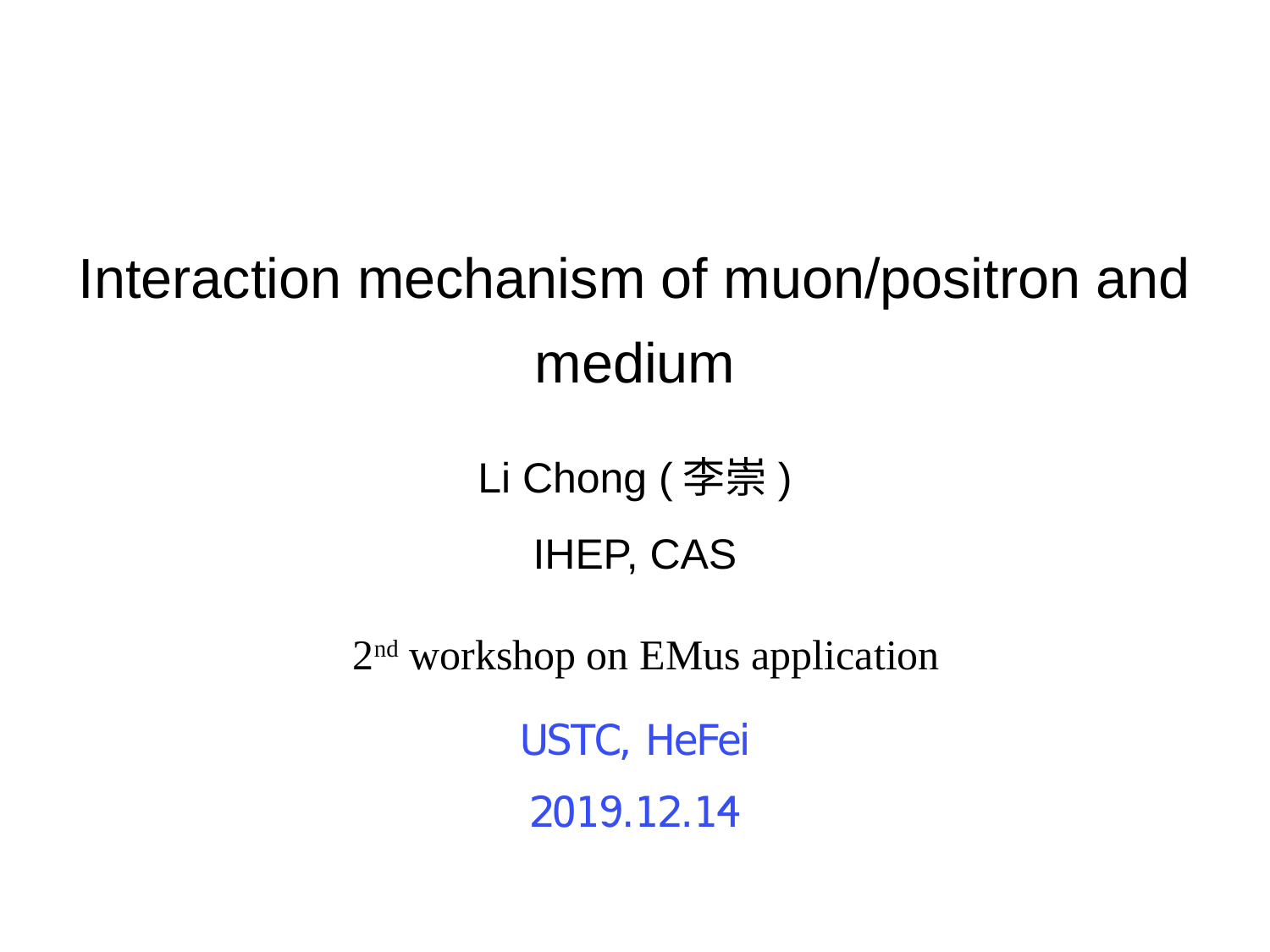

Interaction mechanism of muon/positron and medium
Li Chong (李崇)
IHEP, CAS
2nd workshop on EMus application
USTC, HeFei
2019.12.14